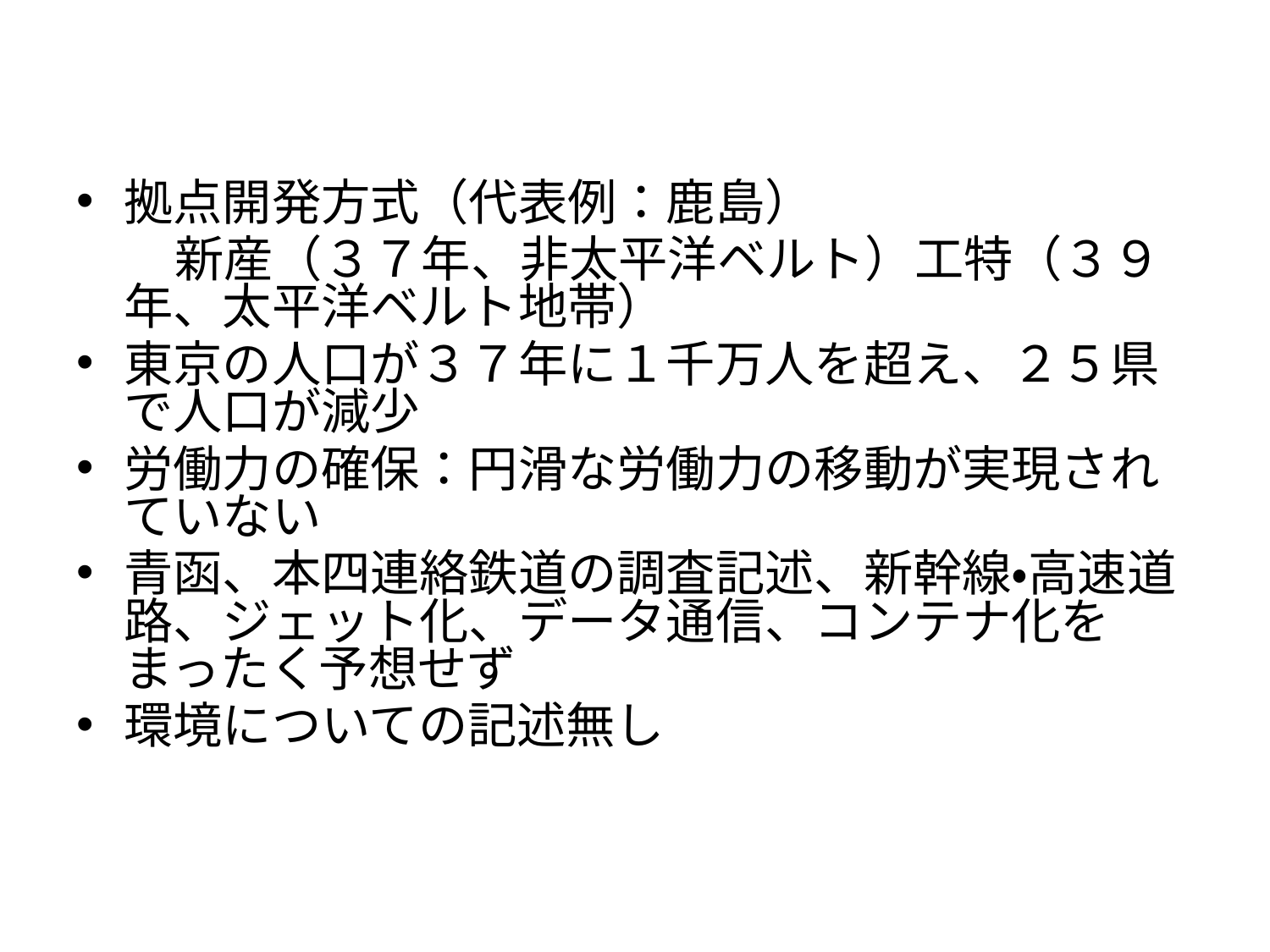

拠点開発方式（代表例：鹿島）
　　新産（３７年、非太平洋ベルト）工特（３９年、太平洋ベルト地帯）
東京の人口が３７年に１千万人を超え、２５県で人口が減少
労働力の確保：円滑な労働力の移動が実現されていない
青函、本四連絡鉄道の調査記述、新幹線・高速道路、ジェット化、データ通信、コンテナ化をまったく予想せず
環境についての記述無し